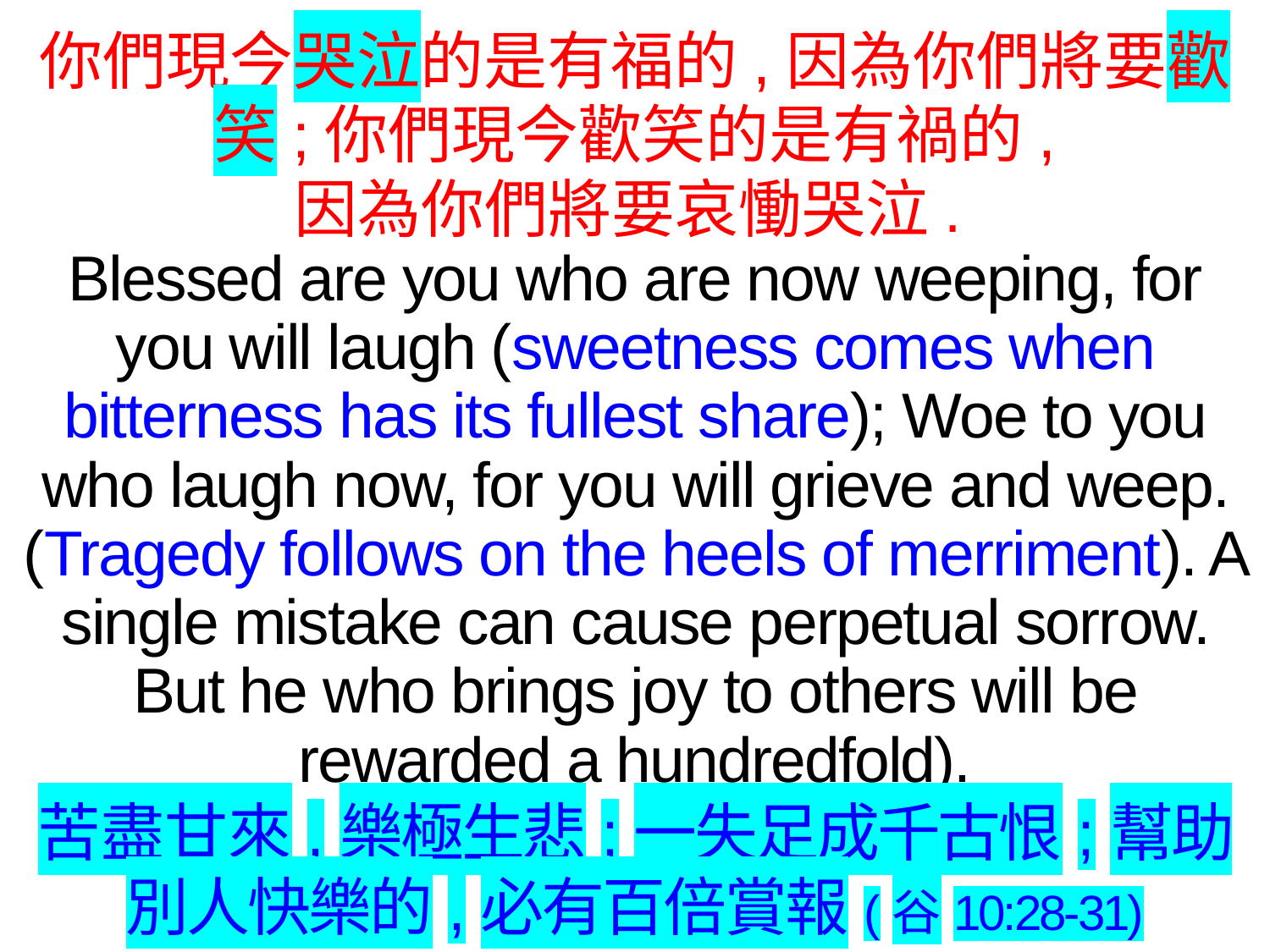

你們現今哭泣的是有福的,因為你們將要歡笑;你們現今歡笑的是有禍的,
因為你們將要哀慟哭泣.
Blessed are you who are now weeping, for you will laugh (sweetness comes when bitterness has its fullest share); Woe to you who laugh now, for you will grieve and weep. (Tragedy follows on the heels of merriment). A single mistake can cause perpetual sorrow. But he who brings joy to others will be rewarded a hundredfold).
苦盡甘來,樂極生悲;一失足成千古恨;幫助別人快樂的,必有百倍賞報(谷10:28-31)